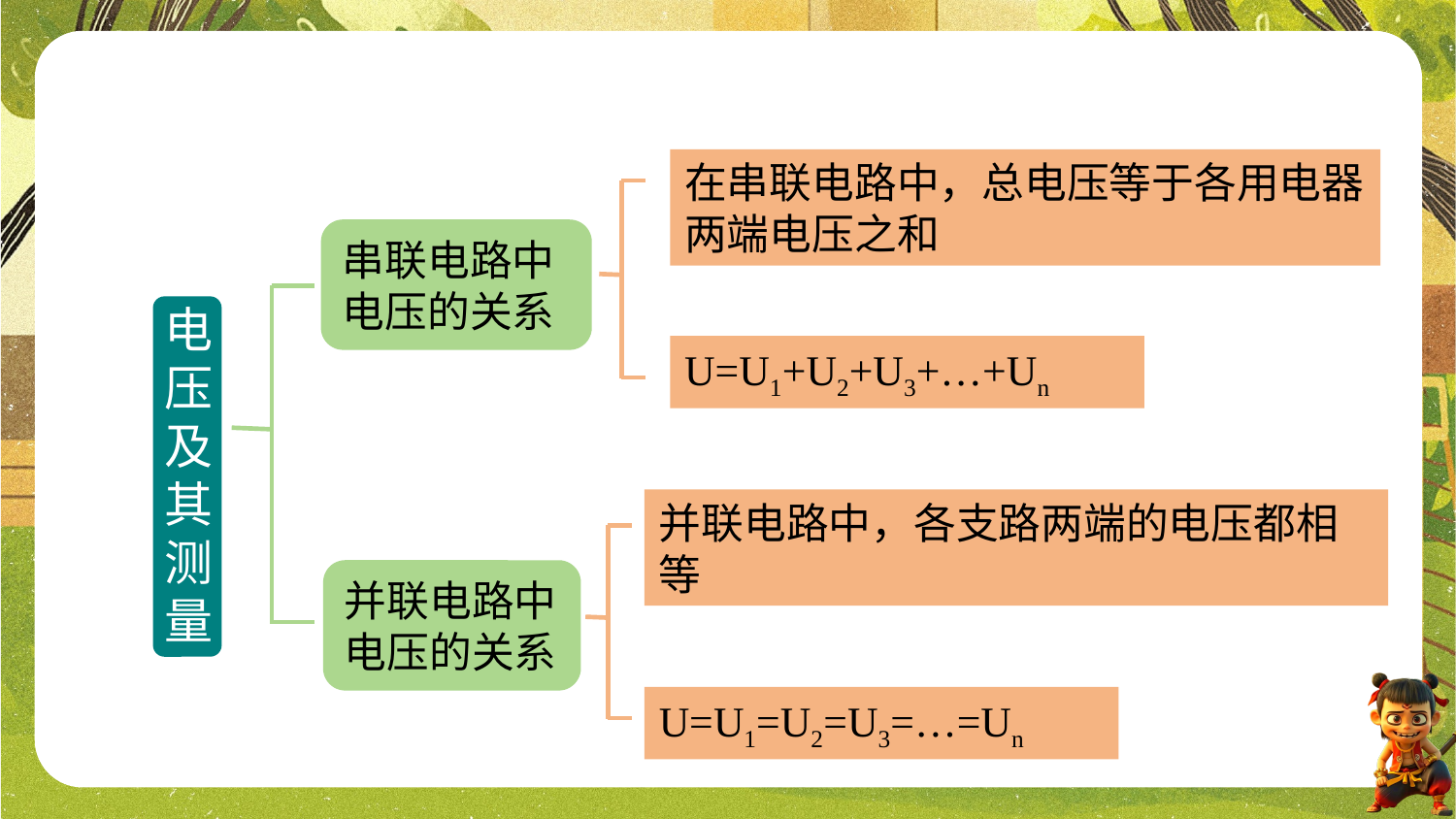

在串联电路中，总电压等于各用电器两端电压之和
串联电路中电压的关系
电压及其测量
U=U1+U2+U3+…+Un
并联电路中，各支路两端的电压都相等
并联电路中电压的关系
U=U1=U2=U3=…=Un